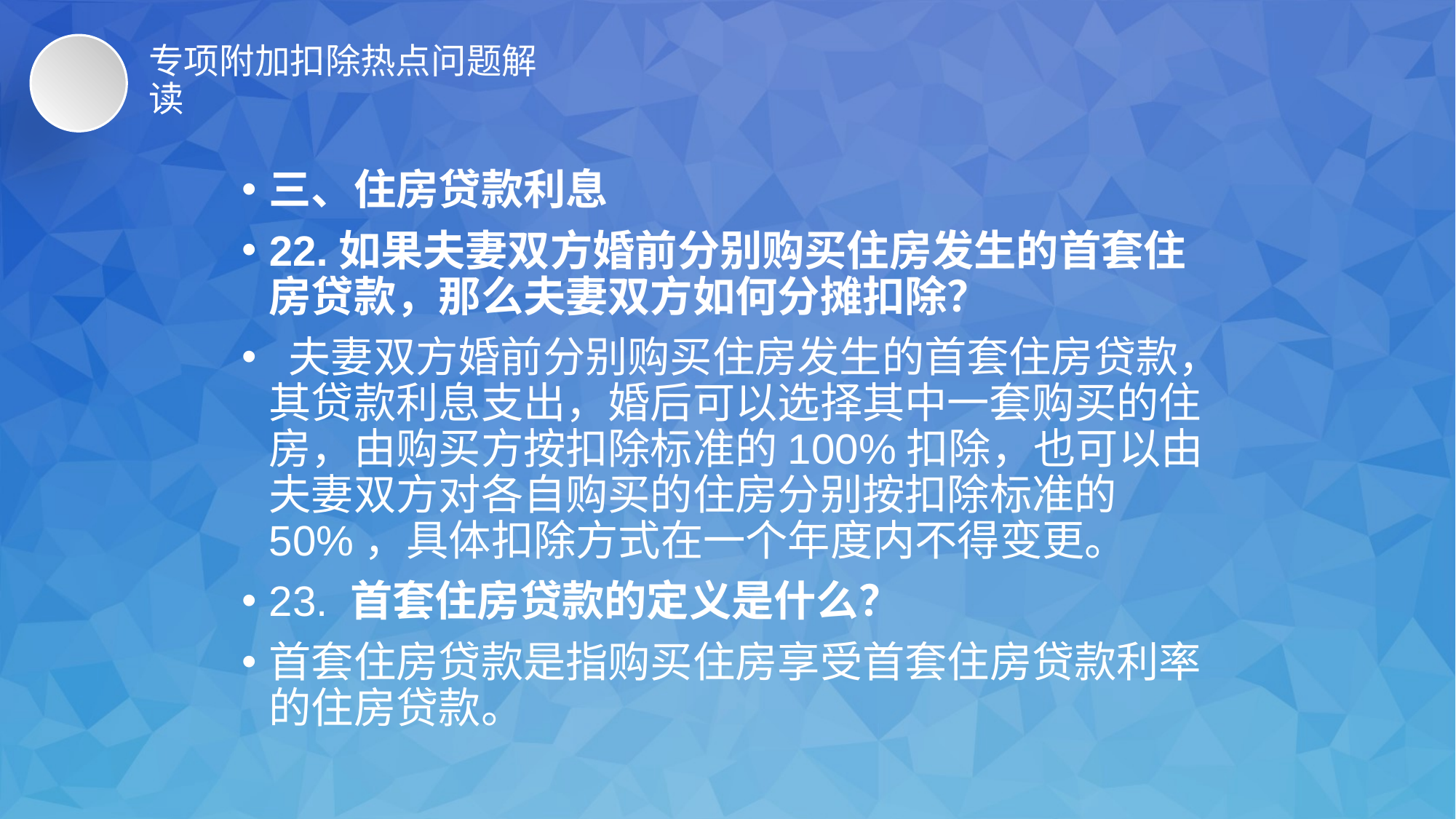

# 专项附加扣除热点问题解读
三、住房贷款利息
22.如果夫妻双方婚前分别购买住房发生的首套住房贷款，那么夫妻双方如何分摊扣除？
 夫妻双方婚前分别购买住房发生的首套住房贷款，其贷款利息支出，婚后可以选择其中一套购买的住房，由购买方按扣除标准的100%扣除，也可以由夫妻双方对各自购买的住房分别按扣除标准的50%，具体扣除方式在一个年度内不得变更。
23. 首套住房贷款的定义是什么？
首套住房贷款是指购买住房享受首套住房贷款利率的住房贷款。